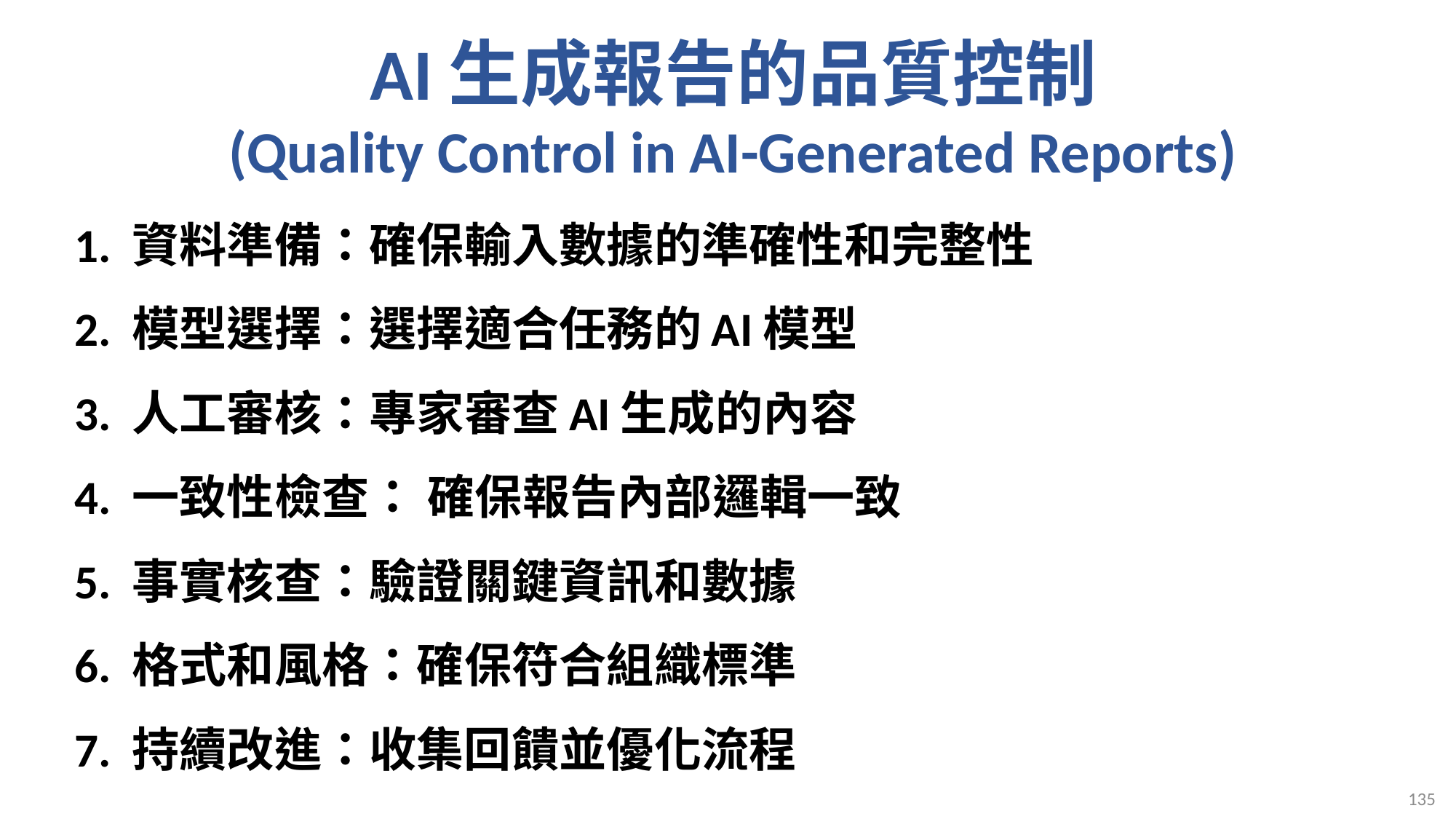

# AI生成報告的品質控制 (Quality Control in AI-Generated Reports)
1. 資料準備：確保輸入數據的準確性和完整性
2. 模型選擇：選擇適合任務的AI模型
3. 人工審核：專家審查AI生成的內容
4. 一致性檢查： 確保報告內部邏輯一致
5. 事實核查：驗證關鍵資訊和數據
6. 格式和風格：確保符合組織標準
7. 持續改進：收集回饋並優化流程
135